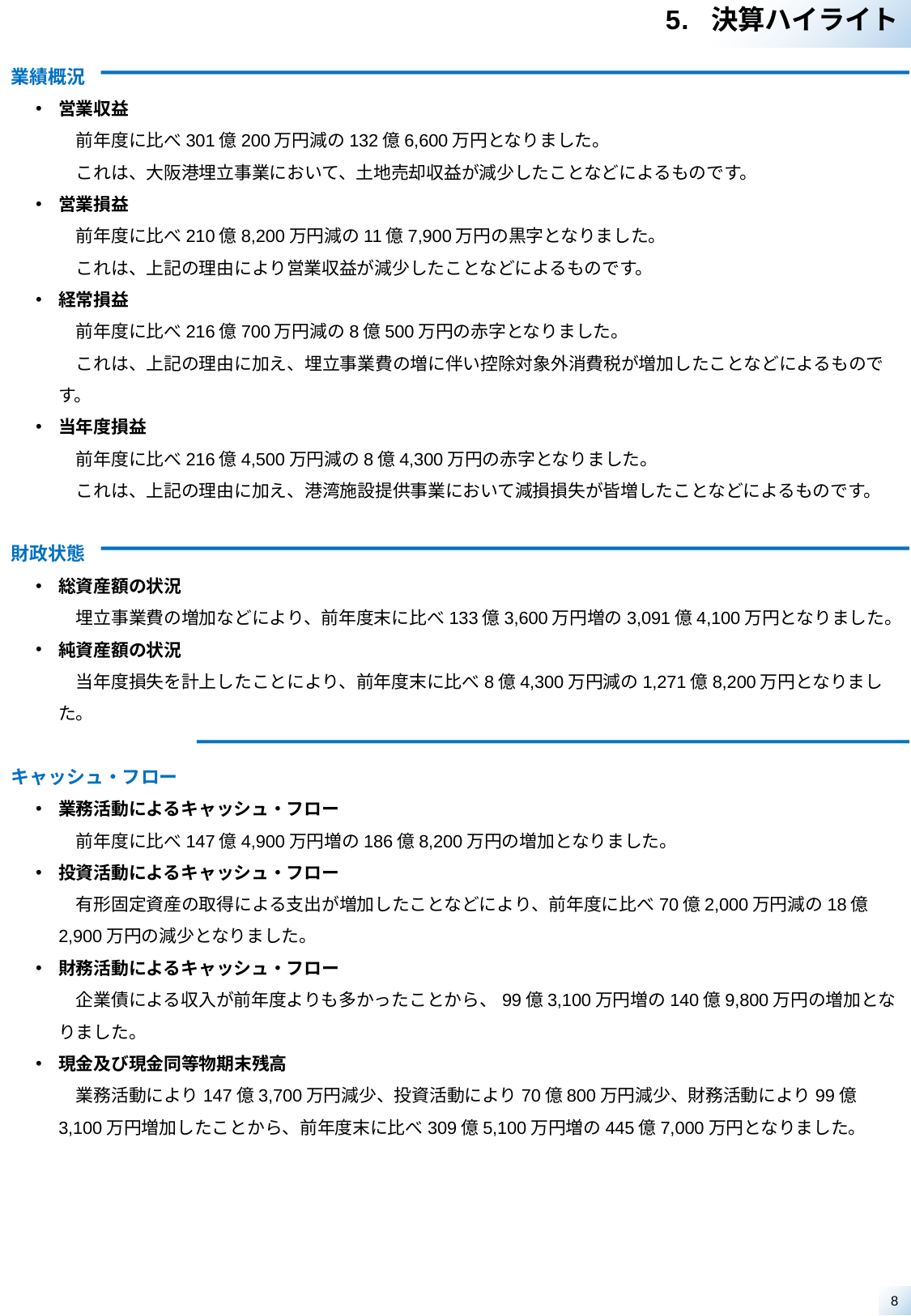

決算ハイライト
業績概況
営業収益
　前年度に比べ301億200万円減の132億6,600万円となりました。
　これは、大阪港埋立事業において、土地売却収益が減少したことなどによるものです。
営業損益
　前年度に比べ210億8,200万円減の11億7,900万円の黒字となりました。
　これは、上記の理由により営業収益が減少したことなどによるものです。
経常損益
　前年度に比べ216億700万円減の8億500万円の赤字となりました。
　これは、上記の理由に加え、埋立事業費の増に伴い控除対象外消費税が増加したことなどによるものです。
当年度損益
　前年度に比べ216億4,500万円減の8億4,300万円の赤字となりました。
　これは、上記の理由に加え、港湾施設提供事業において減損損失が皆増したことなどによるものです。

財政状態
総資産額の状況
　埋立事業費の増加などにより、前年度末に比べ133億3,600万円増の3,091億4,100万円となりました。
純資産額の状況
　当年度損失を計上したことにより、前年度末に比べ8億4,300万円減の1,271億8,200万円となりました。

キャッシュ・フロー
業務活動によるキャッシュ・フロー
　前年度に比べ147億4,900万円増の186億8,200万円の増加となりました。
投資活動によるキャッシュ・フロー
　有形固定資産の取得による支出が増加したことなどにより、前年度に比べ70億2,000万円減の18億2,900万円の減少となりました。
財務活動によるキャッシュ・フロー
　企業債による収入が前年度よりも多かったことから、99億3,100万円増の140億9,800万円の増加となりました。
現金及び現金同等物期末残高
　業務活動により147億3,700万円減少、投資活動により70億800万円減少、財務活動により99億3,100万円増加したことから、前年度末に比べ309億5,100万円増の445億7,000万円となりました。
8